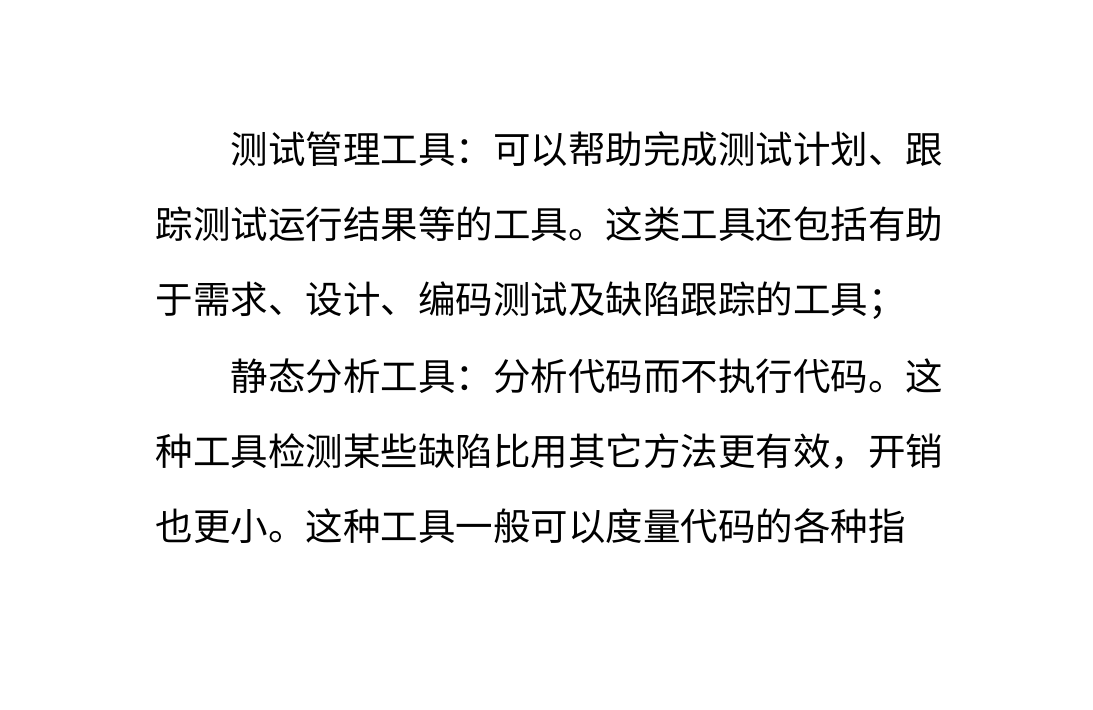

测试管理工具：可以帮助完成测试计划、跟

踪测试运行结果等的工具。这类工具还包括有助

于需求、设计、编码测试及缺陷跟踪的工具；
	静态分析工具：分析代码而不执行代码。这

种工具检测某些缺陷比用其它方法更有效，开销

也更小。这种工具一般可以度量代码的各种指